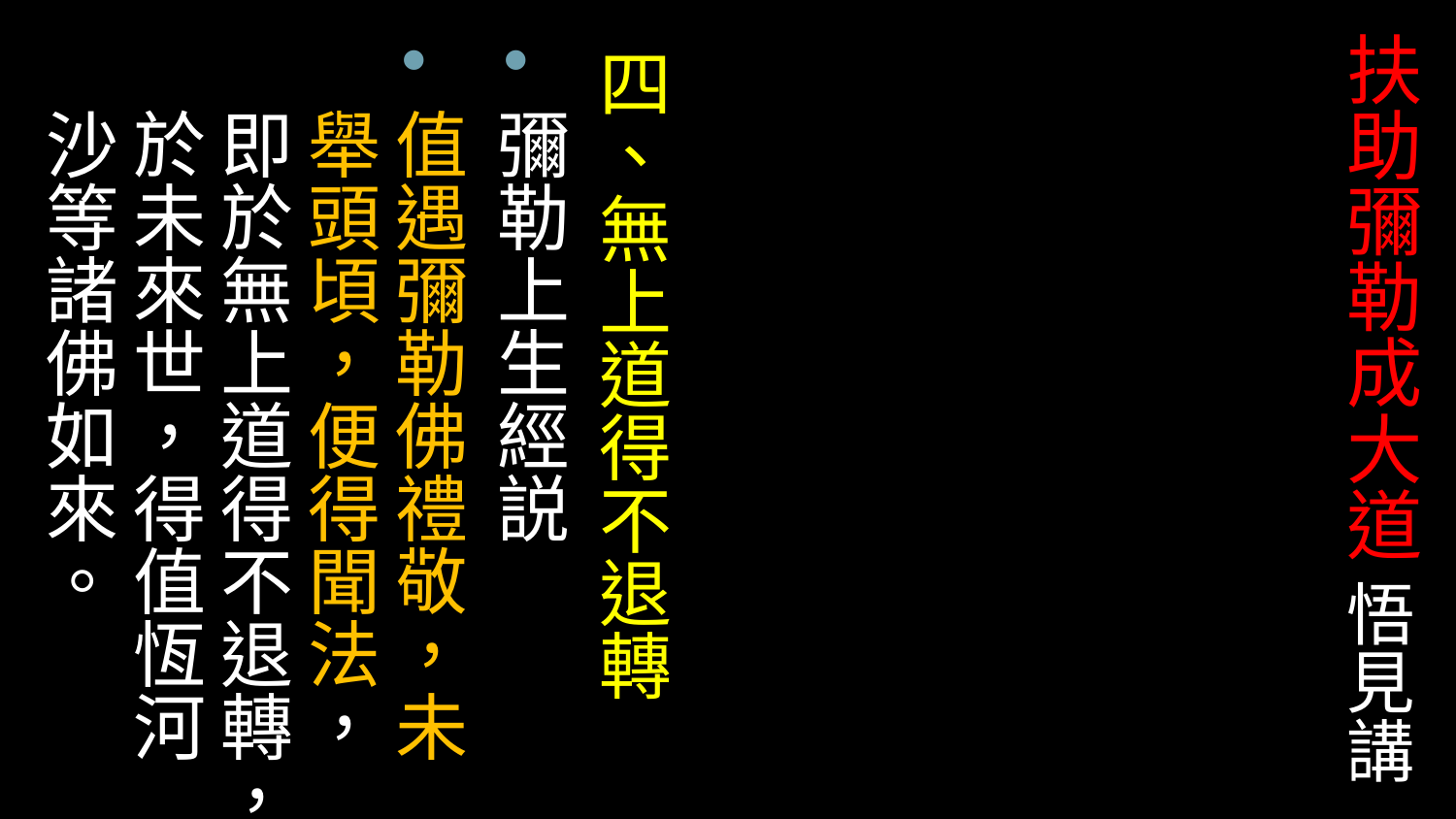

# 扶助彌勒成大道 悟見講
四、無上道得不退轉
彌勒上生經説
值遇彌勒佛禮敬，未舉頭頃，便得聞法，即於無上道得不退轉，於未來世，得值恆河沙等諸佛如來。